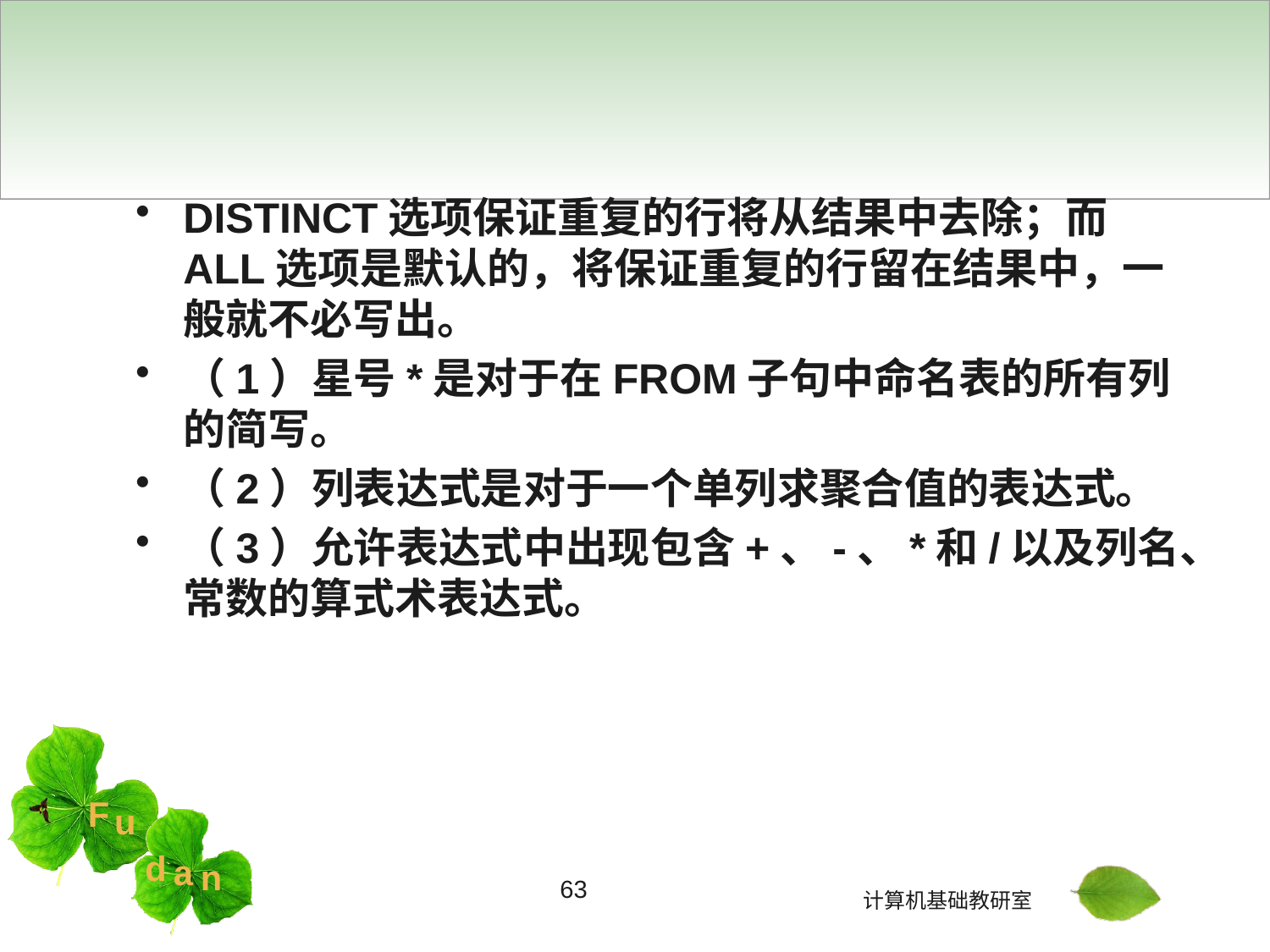

#
DISTINCT选项保证重复的行将从结果中去除；而ALL选项是默认的，将保证重复的行留在结果中，一般就不必写出。
（1）星号*是对于在FROM子句中命名表的所有列的简写。
（2）列表达式是对于一个单列求聚合值的表达式。
（3）允许表达式中出现包含+、-、*和/以及列名、常数的算式术表达式。

63